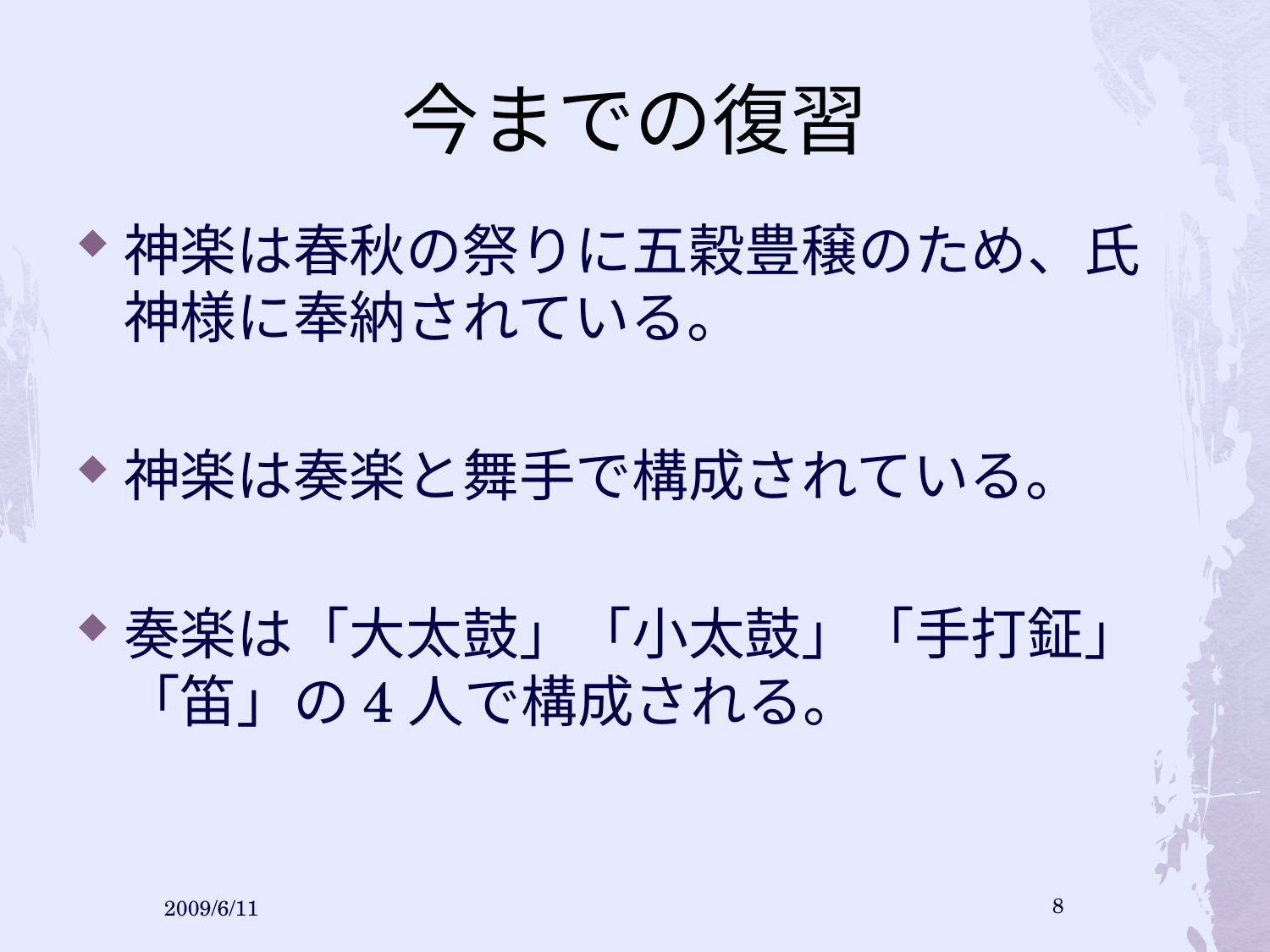

# 今までの復習
神楽は春秋の祭りに五穀豊穣のため、氏神様に奉納されている。

神楽は奏楽と舞手で構成されている。

奏楽は「大太鼓」「小太鼓」「手打鉦」「笛」の4人で構成される。

2009/6/11
8